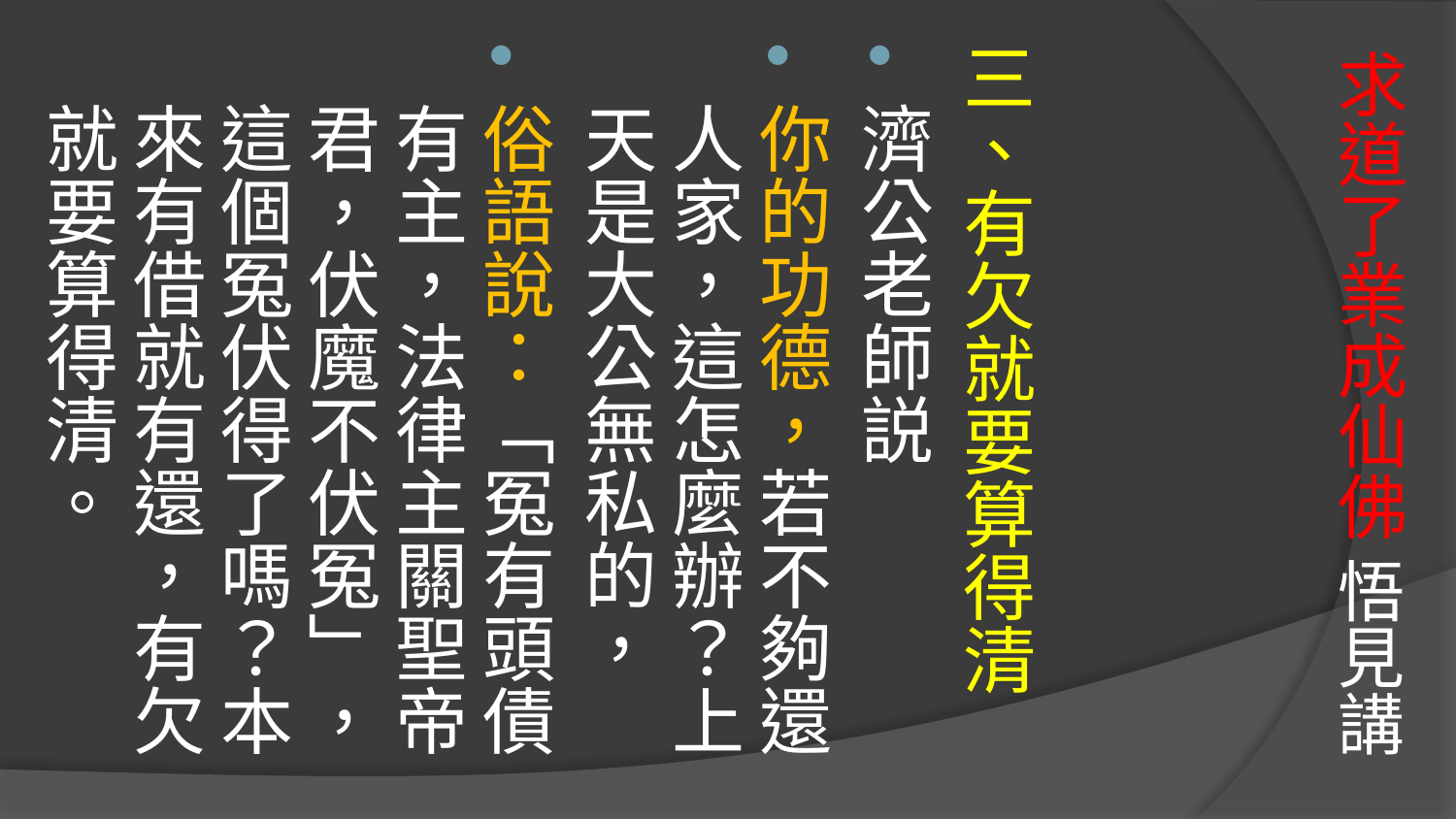

# 求道了業成仙佛 悟見講
三、有欠就要算得清
濟公老師説
你的功德，若不夠還人家，這怎麼辦？上天是大公無私的，
俗語說：「冤有頭債有主，法律主關聖帝君，伏魔不伏冤」，這個冤伏得了嗎？本來有借就有還，有欠就要算得清。